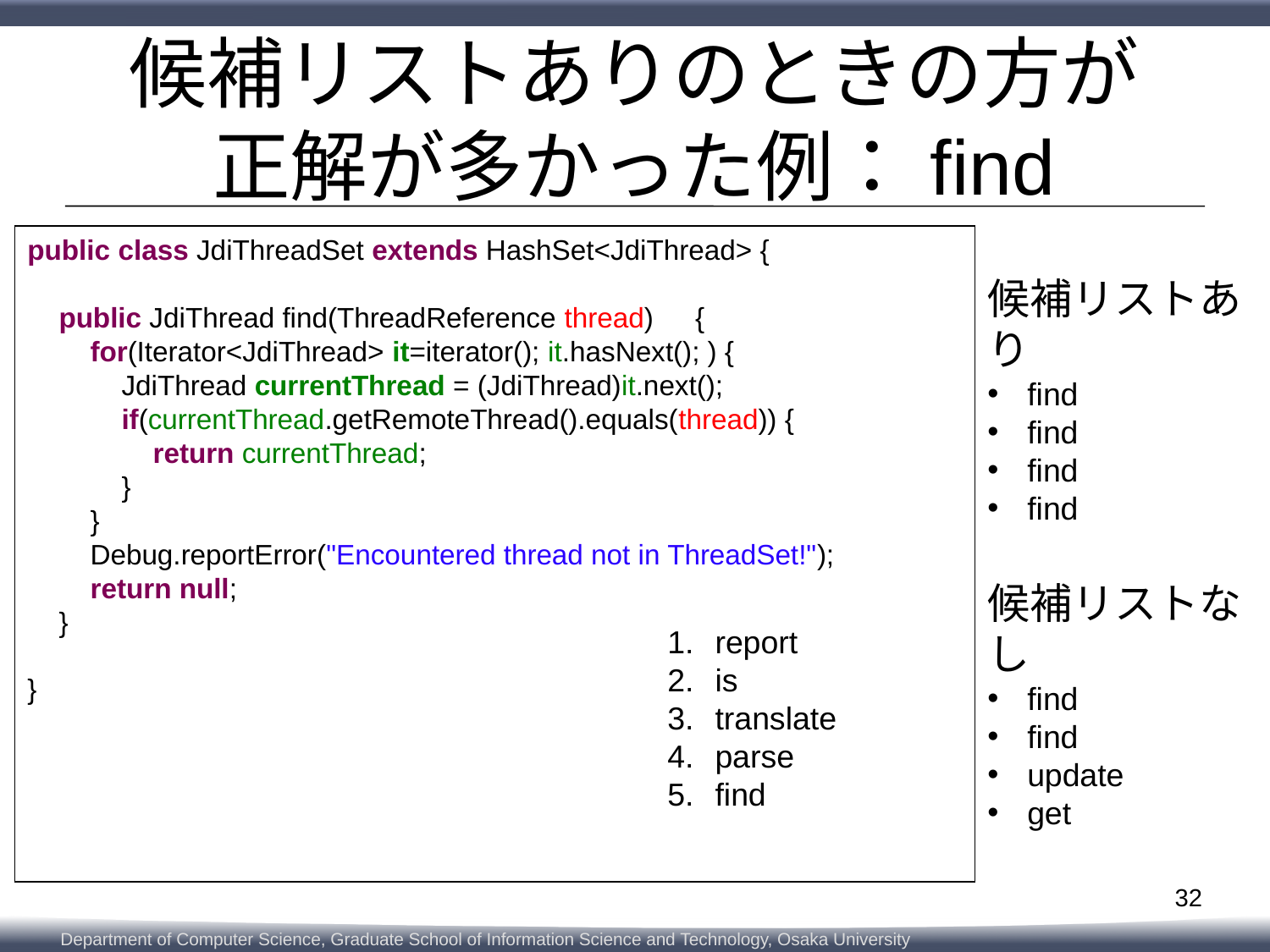

# 候補リストありのときの方が 正解が多かった例：find
public class JdiThreadSet extends HashSet<JdiThread> {

    public JdiThread find(ThreadReference thread)　{
        for(Iterator<JdiThread> it=iterator(); it.hasNext(); ) {
            JdiThread currentThread = (JdiThread)it.next();
            if(currentThread.getRemoteThread().equals(thread)) {
                return currentThread;
            }
        }
        Debug.reportError("Encountered thread not in ThreadSet!");
        return null;
    }

}
候補リストあり
find
find
find
find

候補リストなし
find
find
update
get

report
is
translate
parse
find
32